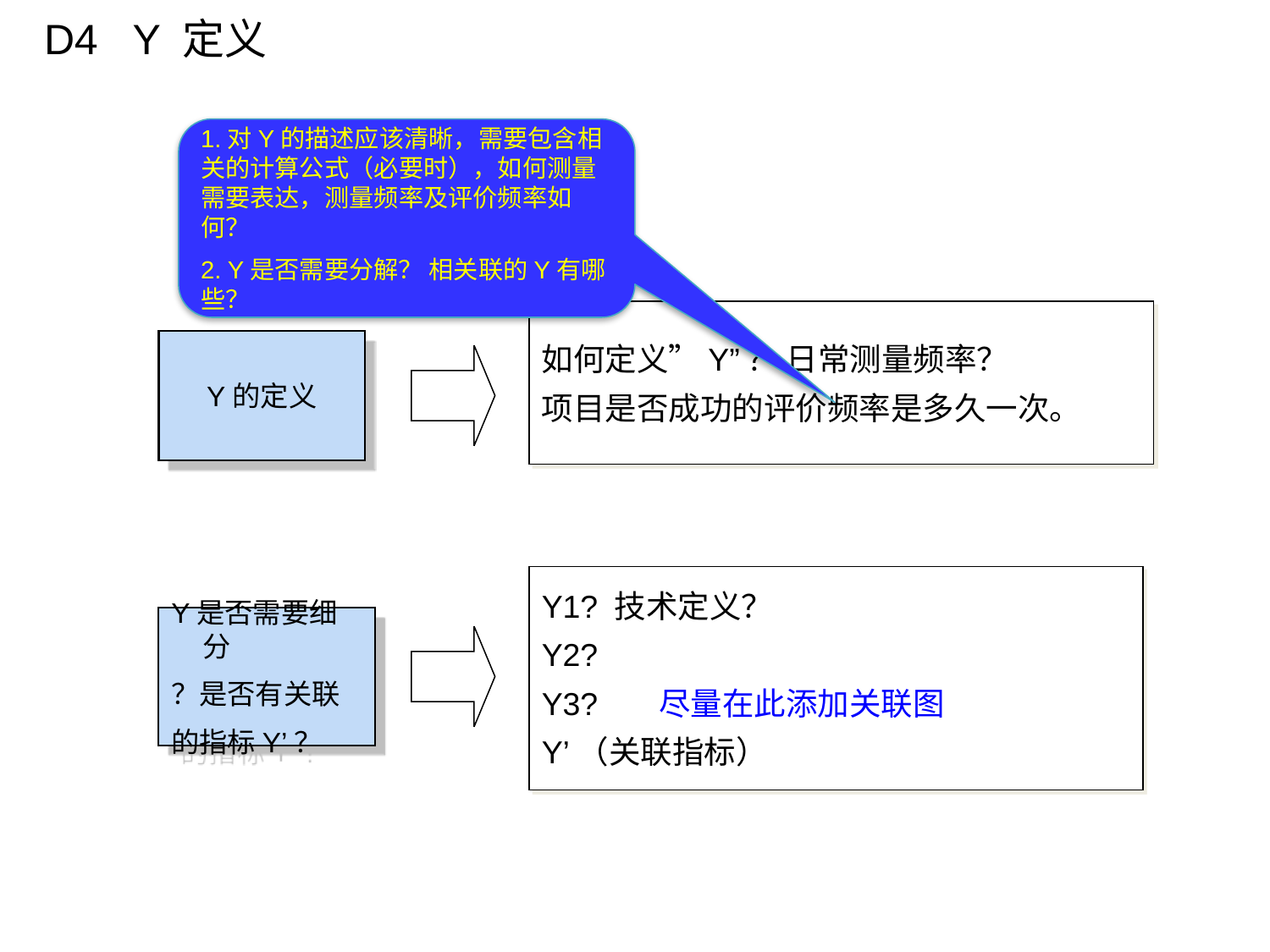

D4   Y 定义
1.对Y的描述应该清晰，需要包含相关的计算公式（必要时），如何测量需要表达，测量频率及评价频率如何？
2. Y是否需要分解？ 相关联的Y有哪些？
如何定义”Y”？ 日常测量频率？
项目是否成功的评价频率是多久一次。
Y的定义

Y1? 技术定义？
Y2?
Y3?      尽量在此添加关联图
Y’（关联指标）
Y是否需要细分
？是否有关联
的指标Y’？